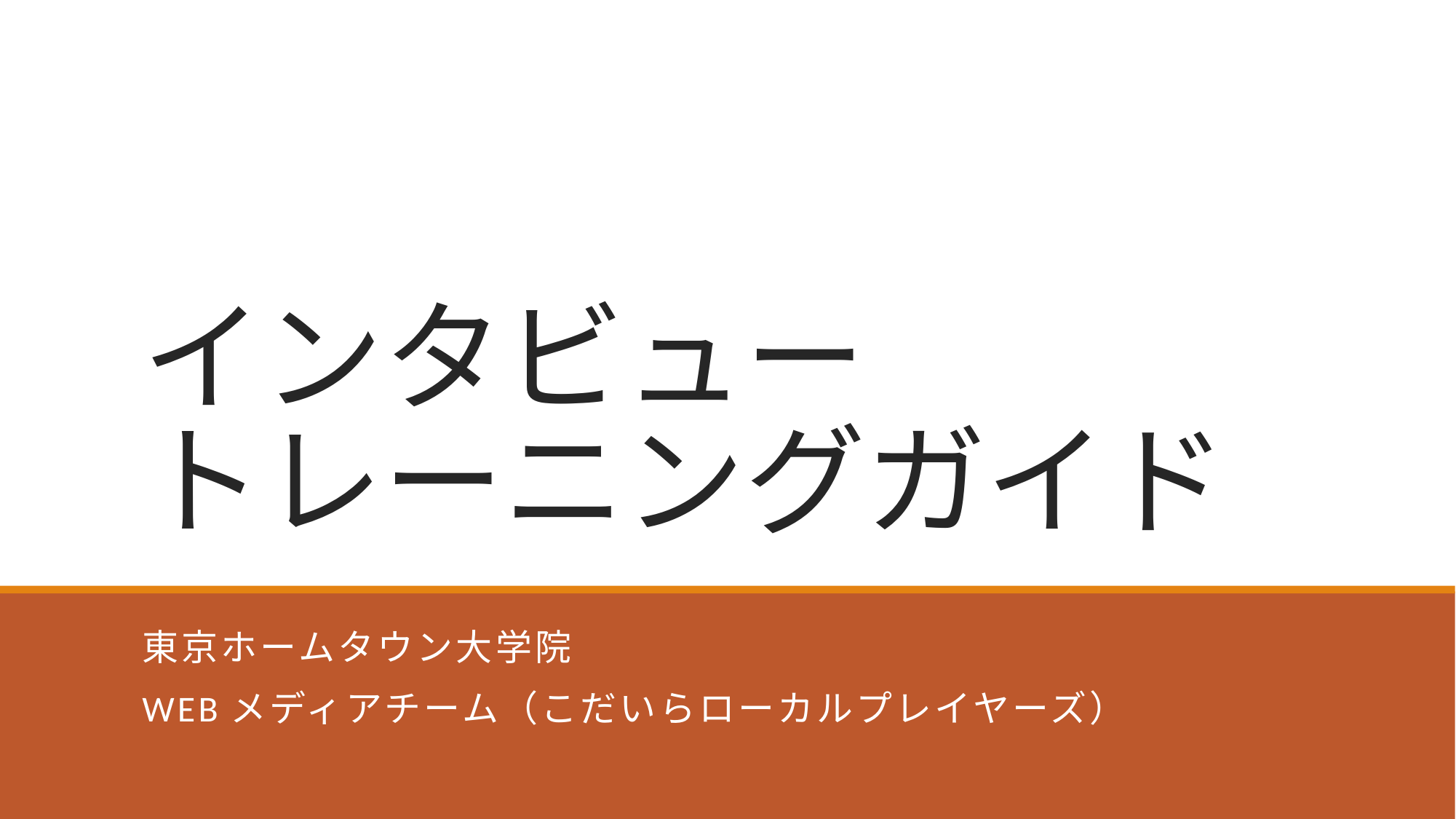

# インタビュー トレーニングガイド

東京ホームタウン大学院
WEBメディアチーム（こだいらローカルプレイヤーズ）